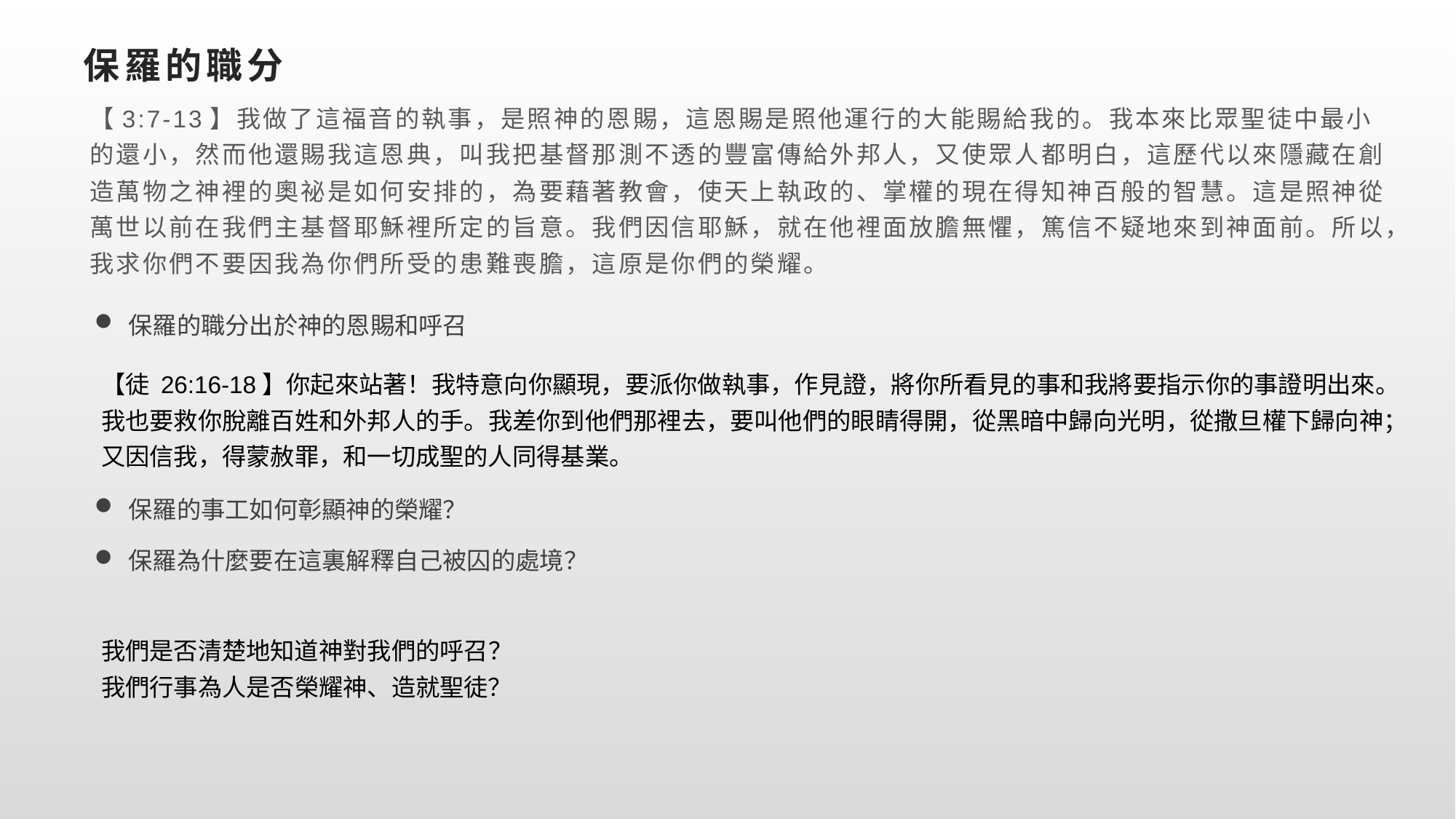

# 保羅的職分
【3:7-13】我做了這福音的執事，是照神的恩賜，這恩賜是照他運行的大能賜給我的。我本來比眾聖徒中最小的還小，然而他還賜我這恩典，叫我把基督那測不透的豐富傳給外邦人，又使眾人都明白，這歷代以來隱藏在創造萬物之神裡的奧祕是如何安排的，為要藉著教會，使天上執政的、掌權的現在得知神百般的智慧。這是照神從萬世以前在我們主基督耶穌裡所定的旨意。我們因信耶穌，就在他裡面放膽無懼，篤信不疑地來到神面前。所以，我求你們不要因我為你們所受的患難喪膽，這原是你們的榮耀。
保羅的職分出於神的恩賜和呼召
【徒 26:16-18】你起來站著！我特意向你顯現，要派你做執事，作見證，將你所看見的事和我將要指示你的事證明出來。我也要救你脫離百姓和外邦人的手。我差你到他們那裡去，要叫他們的眼睛得開，從黑暗中歸向光明，從撒旦權下歸向神；又因信我，得蒙赦罪，和一切成聖的人同得基業。
保羅的事工如何彰顯神的榮耀？
保羅為什麼要在這裏解釋自己被囚的處境？
我們是否清楚地知道神對我們的呼召？
我們行事為人是否榮耀神、造就聖徒？